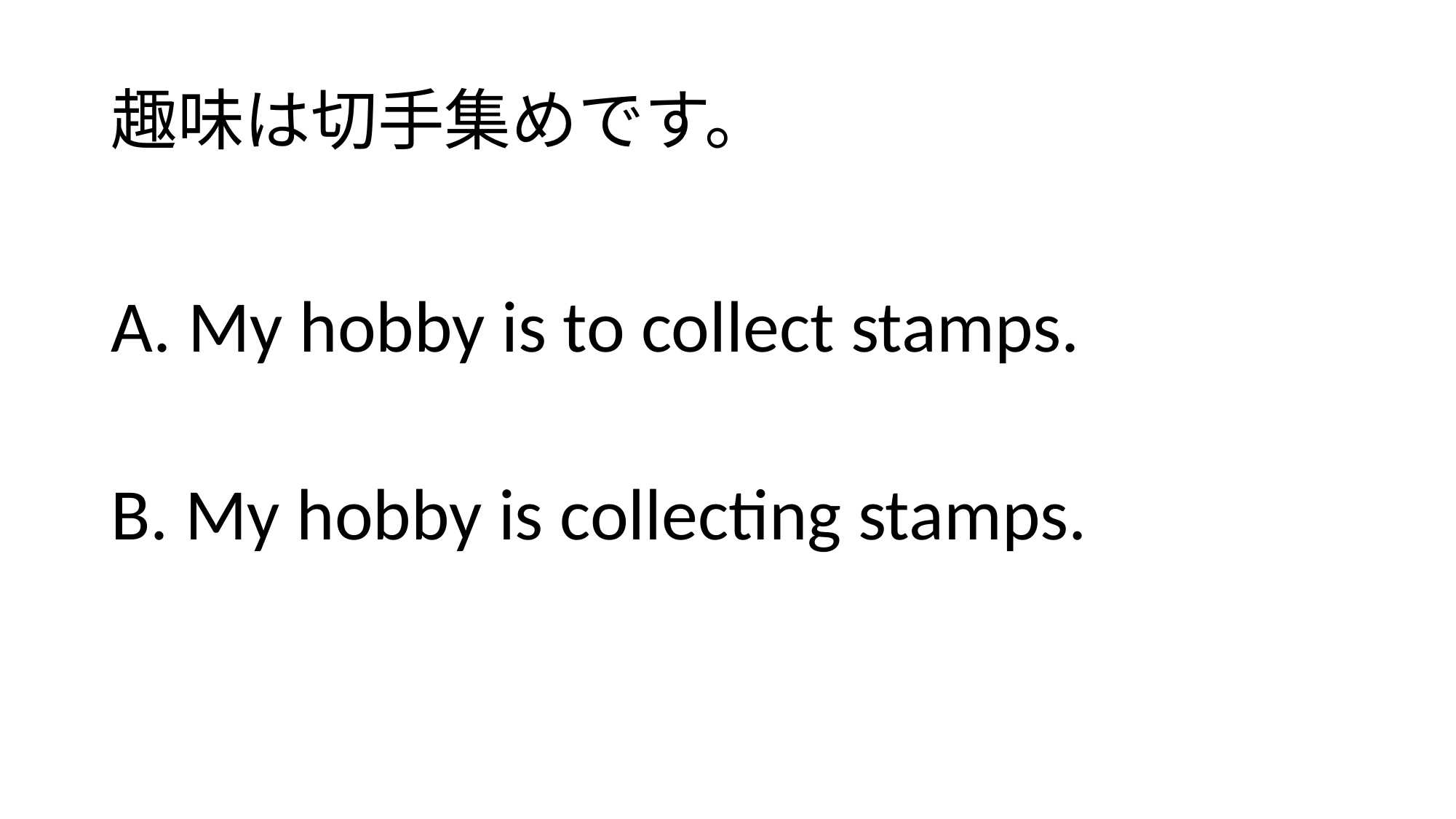

# 趣味は切手集めです。

A. My hobby is to collect stamps.

B. My hobby is collecting stamps.